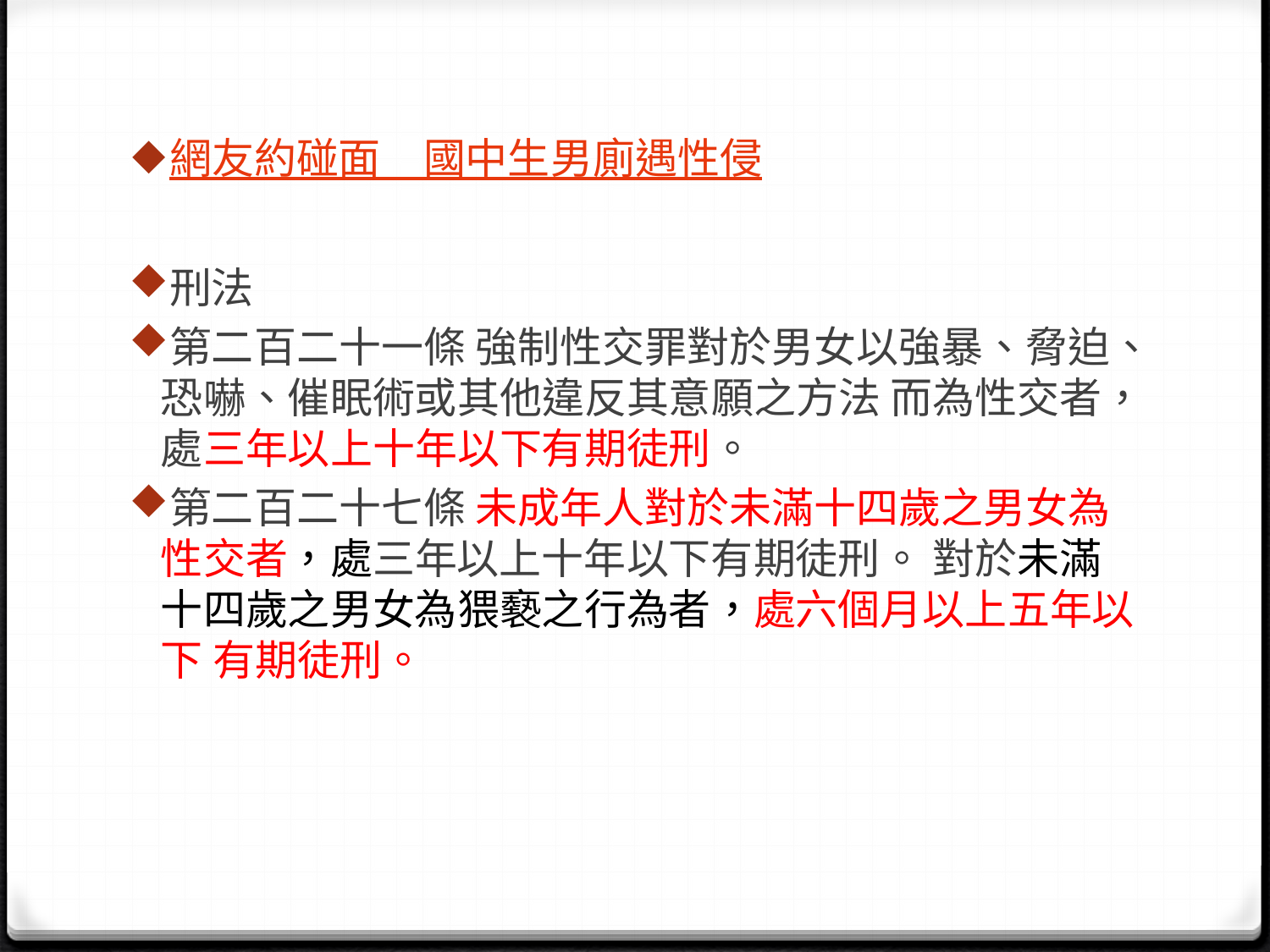

網友約碰面　國中生男廁遇性侵

刑法
第二百二十一條 強制性交罪對於男女以強暴、脅迫、恐嚇、催眠術或其他違反其意願之方法 而為性交者，處三年以上十年以下有期徒刑。
第二百二十七條 未成年人對於未滿十四歲之男女為性交者，處三年以上十年以下有期徒刑。 對於未滿十四歲之男女為猥褻之行為者，處六個月以上五年以下 有期徒刑。